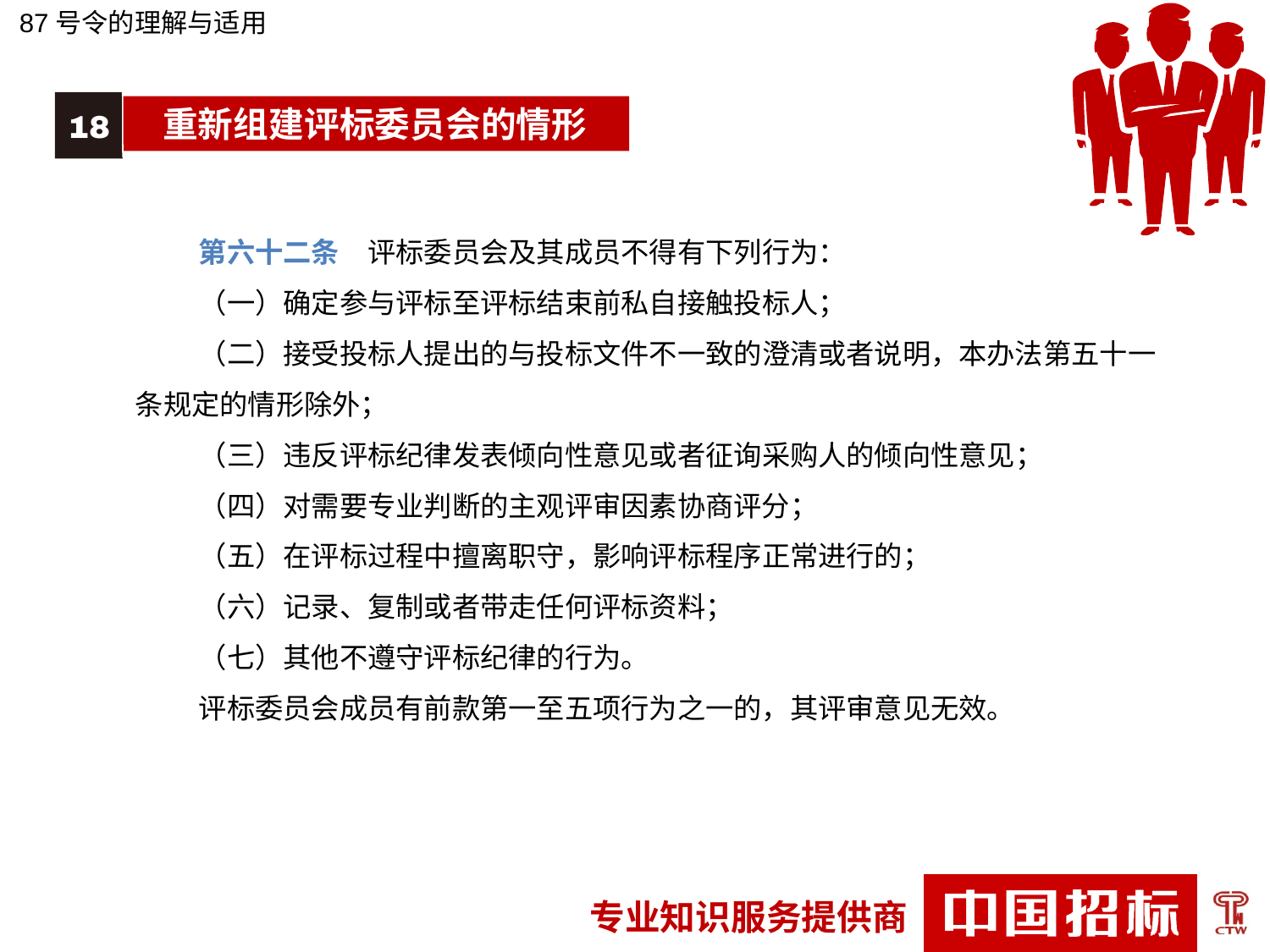

87号令的理解与适用

18
重新组建评标委员会的情形
第六十二条　评标委员会及其成员不得有下列行为：
（一）确定参与评标至评标结束前私自接触投标人；
（二）接受投标人提出的与投标文件不一致的澄清或者说明，本办法第五十一条规定的情形除外；
（三）违反评标纪律发表倾向性意见或者征询采购人的倾向性意见；
（四）对需要专业判断的主观评审因素协商评分；
（五）在评标过程中擅离职守，影响评标程序正常进行的；
（六）记录、复制或者带走任何评标资料；
（七）其他不遵守评标纪律的行为。
评标委员会成员有前款第一至五项行为之一的，其评审意见无效。